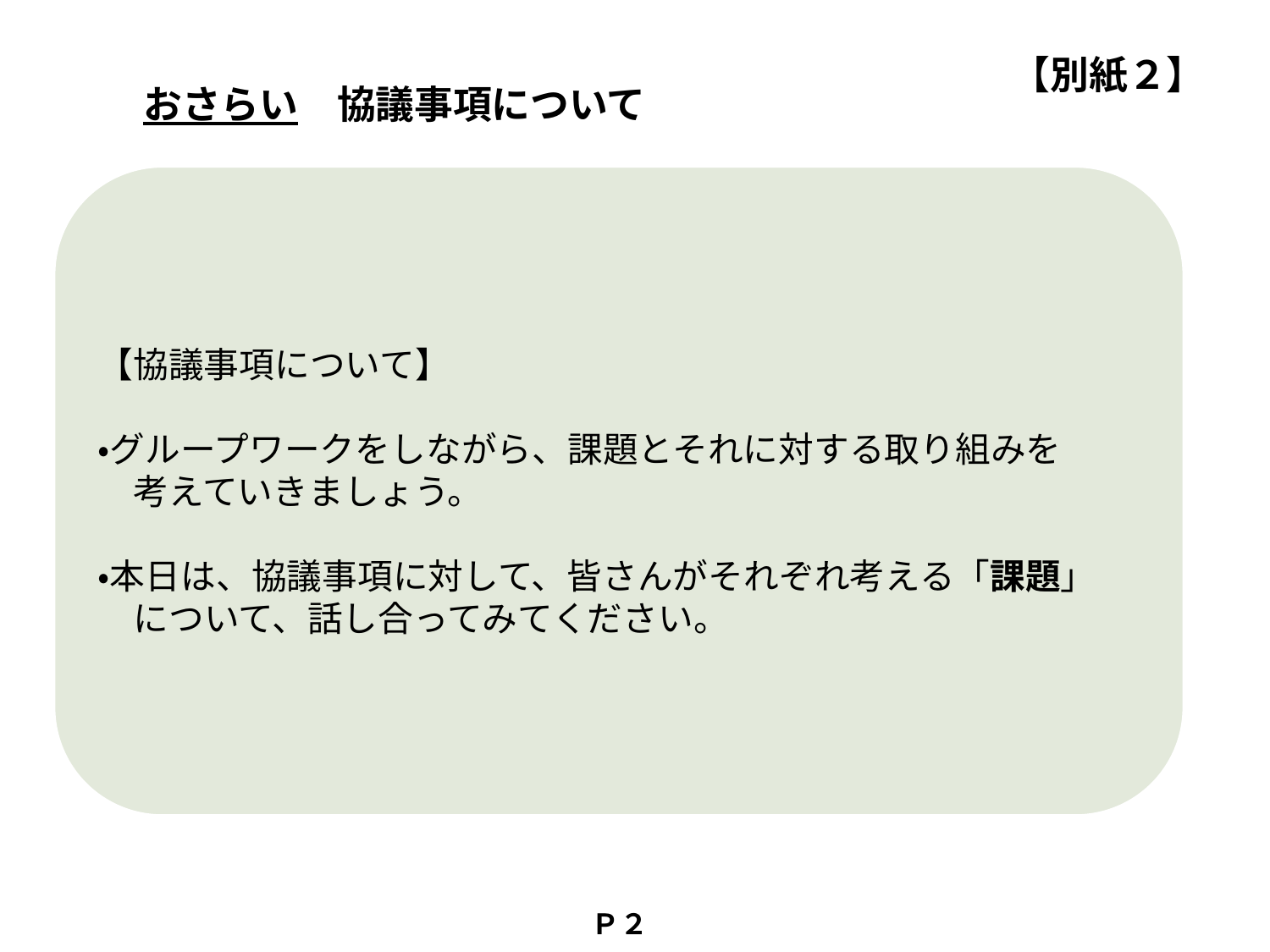

【別紙２】
　　おさらい　協議事項について
【協議事項について】

・グループワークをしながら、課題とそれに対する取り組みを
　考えていきましょう。

・本日は、協議事項に対して、皆さんがそれぞれ考える「課題」
　について、話し合ってみてください。
Ｐ２